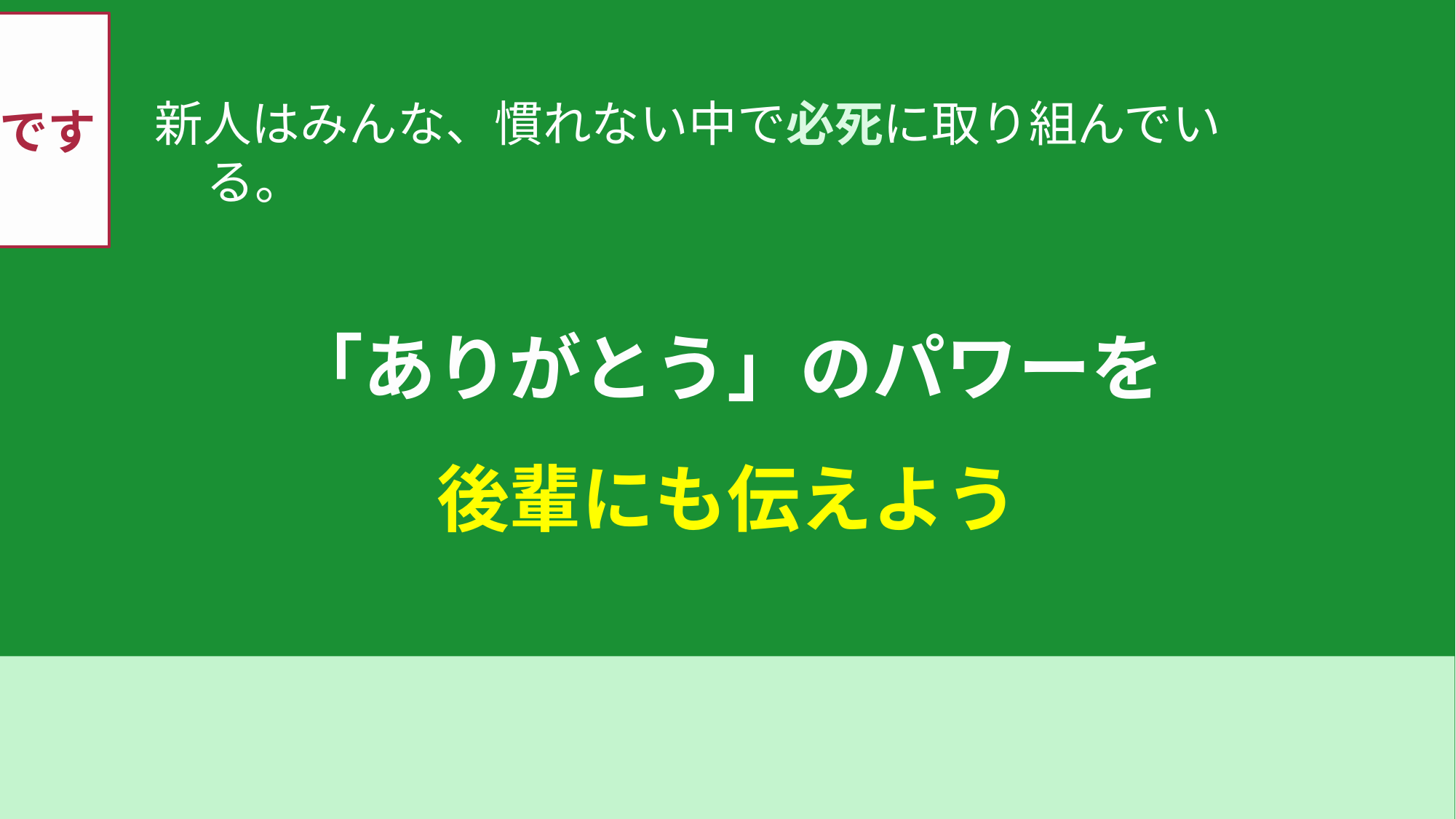

加工不要です
新人はみんな、慣れない中で必死に取り組んでいる。
# 「ありがとう」のパワーを 後輩にも伝えよう